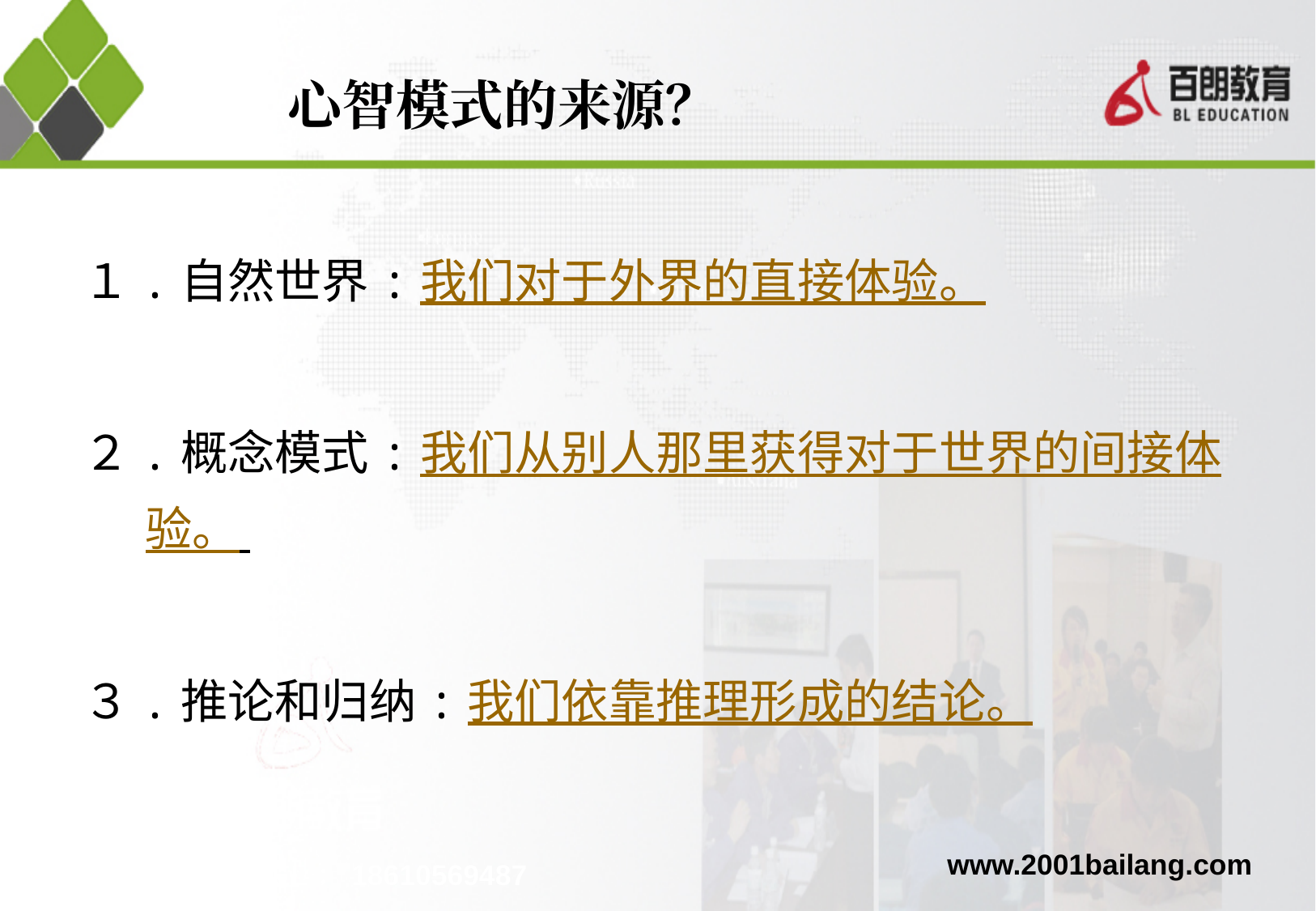

# 心智模式的来源？
１.自然世界:我们对于外界的直接体验。

２.概念模式:我们从别人那里获得对于世界的间接体验。

３.推论和归纳:我们依靠推理形成的结论。